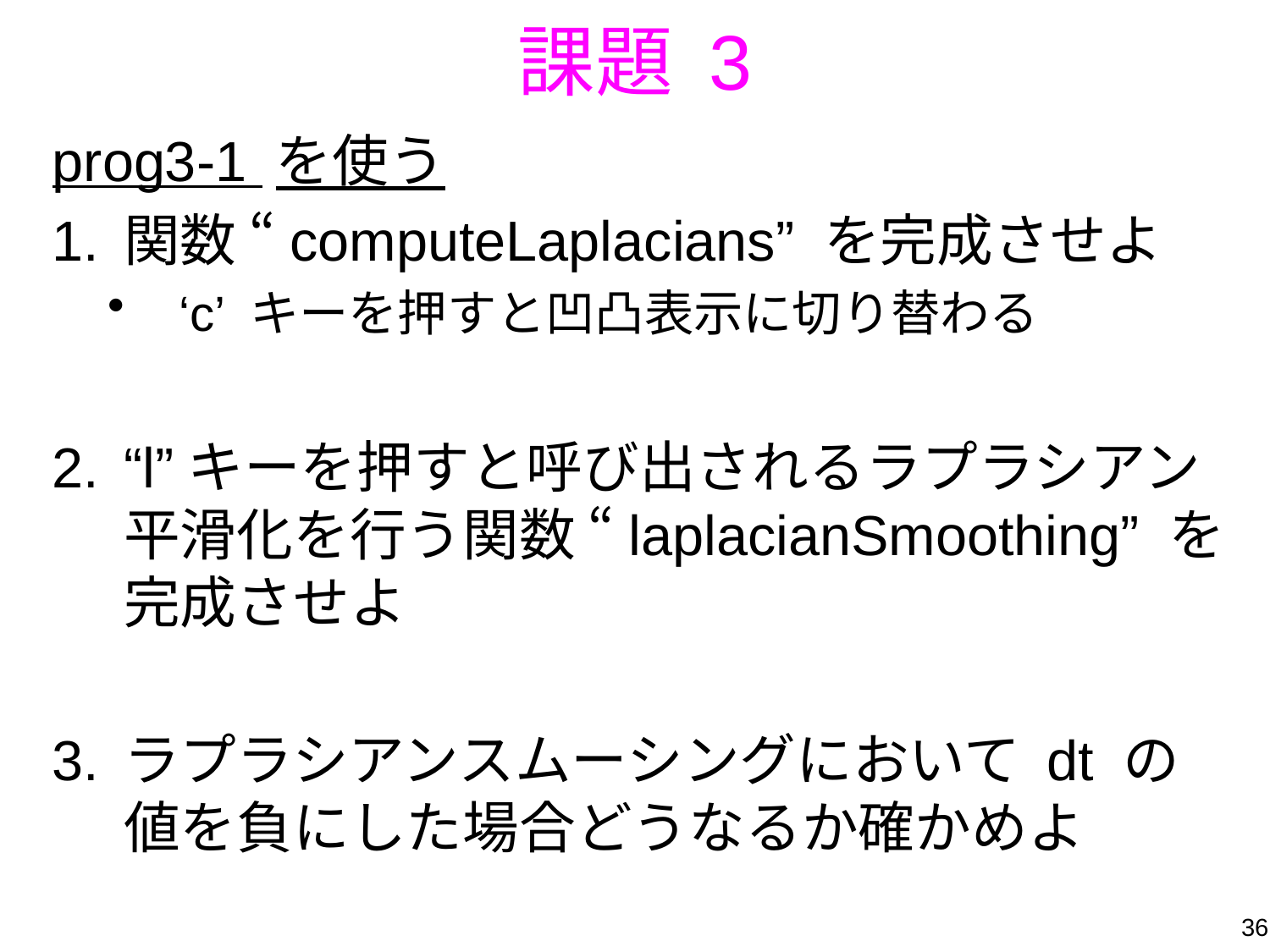

# 課題 3
prog3-1 を使う
関数 “computeLaplacians” を完成させよ
‘c’ キーを押すと凹凸表示に切り替わる

“l”キーを押すと呼び出されるラプラシアン平滑化を行う関数 “laplacianSmoothing” を完成させよ

ラプラシアンスムーシングにおいて dt の値を負にした場合どうなるか確かめよ

36